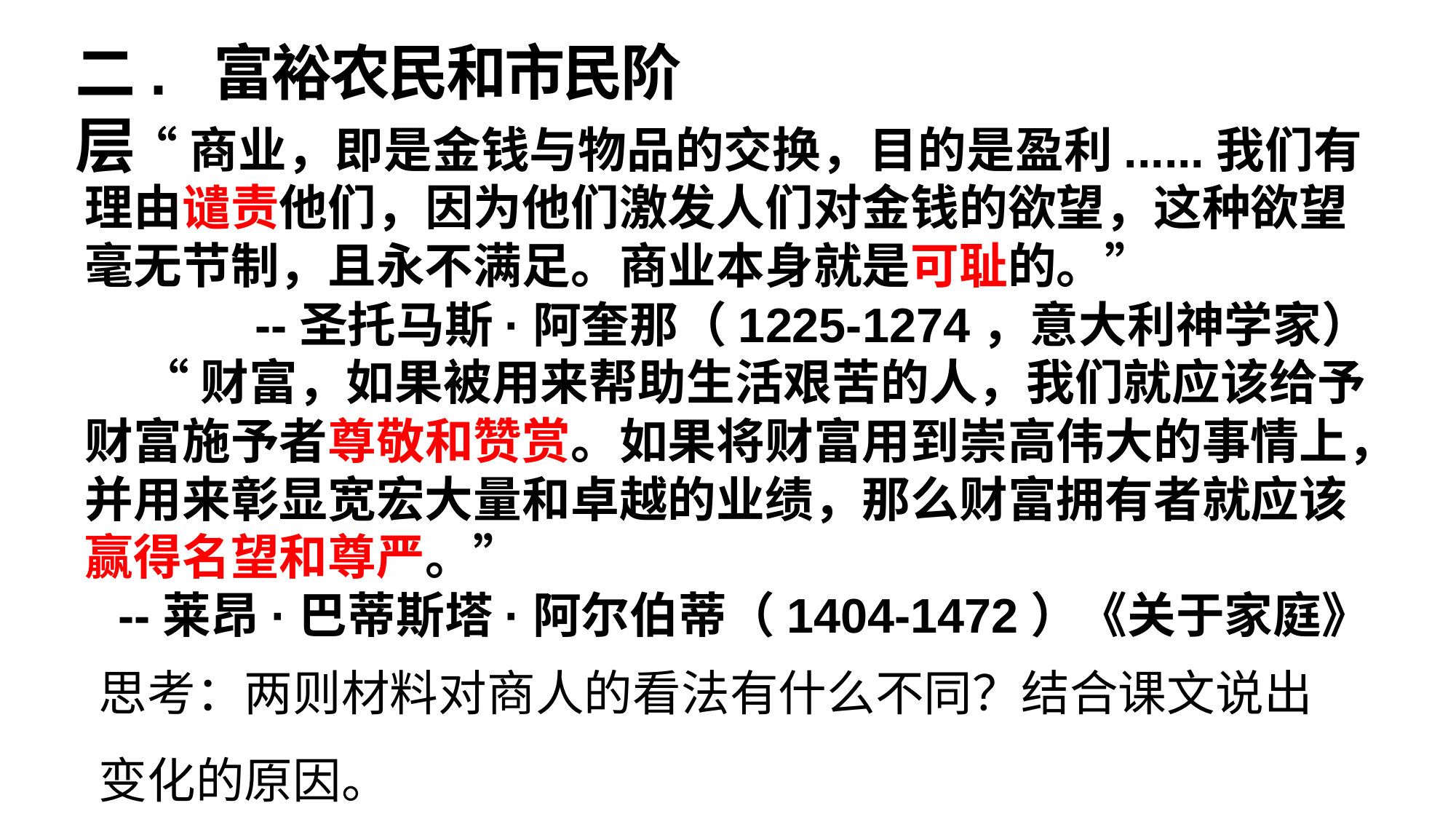

二.  富裕农民和市民阶层
    “商业，即是金钱与物品的交换，目的是盈利......我们有理由谴责他们，因为他们激发人们对金钱的欲望，这种欲望毫无节制，且永不满足。商业本身就是可耻的。”
--圣托马斯·阿奎那（1225-1274，意大利神学家）
     “财富，如果被用来帮助生活艰苦的人，我们就应该给予财富施予者尊敬和赞赏。如果将财富用到崇高伟大的事情上，并用来彰显宽宏大量和卓越的业绩，那么财富拥有者就应该赢得名望和尊严。”
--莱昂·巴蒂斯塔·阿尔伯蒂（1404-1472）《关于家庭》
思考：两则材料对商人的看法有什么不同？结合课文说出变化的原因。